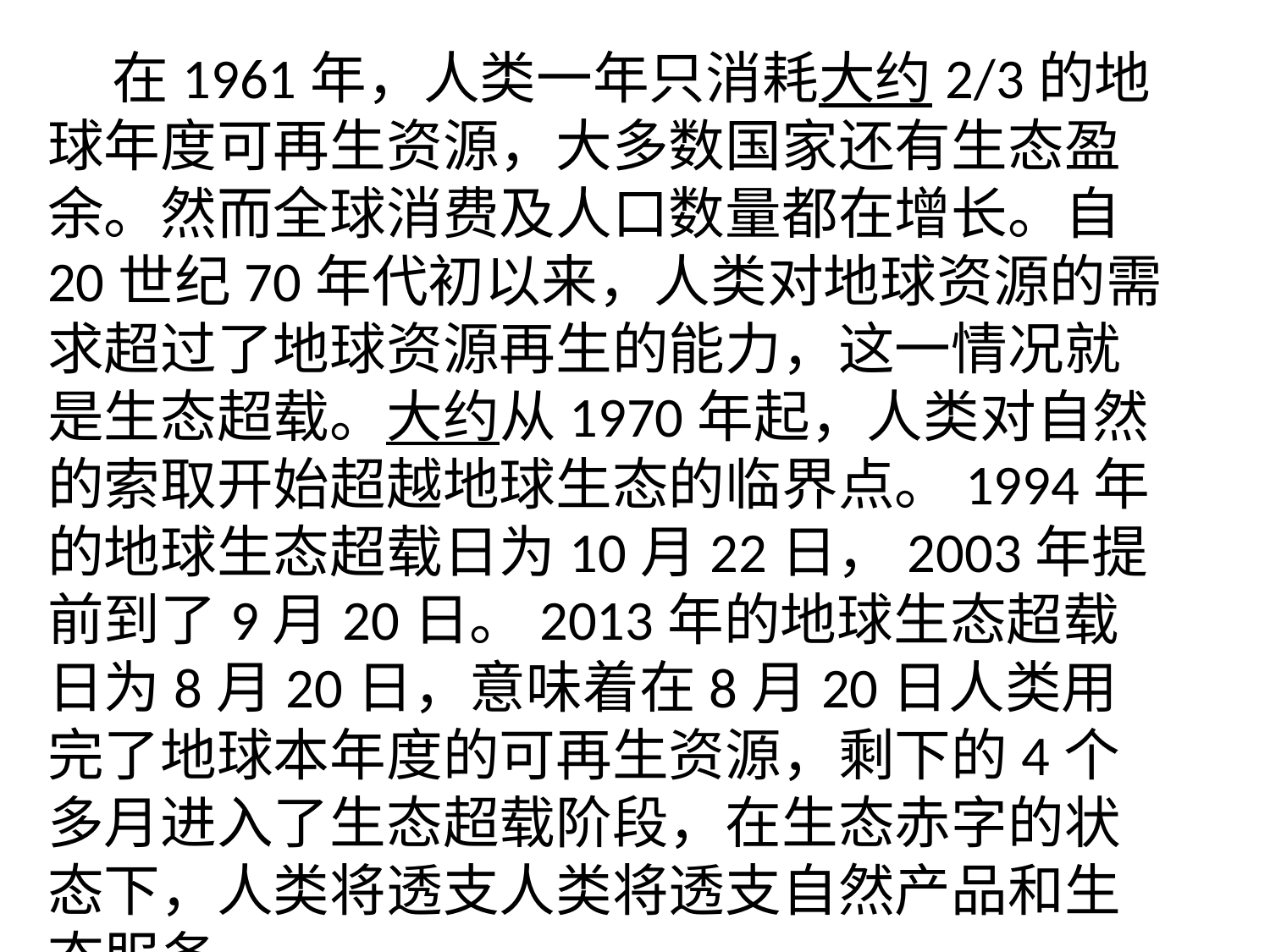

在1961年，人类一年只消耗大约2/3的地球年度可再生资源，大多数国家还有生态盈余。然而全球消费及人口数量都在增长。自20世纪70年代初以来，人类对地球资源的需求超过了地球资源再生的能力，这一情况就是生态超载。大约从1970年起，人类对自然的索取开始超越地球生态的临界点。1994年的地球生态超载日为10月22日，2003年提前到了9月20日。2013年的地球生态超载日为8月20日，意味着在8月20日人类用完了地球本年度的可再生资源，剩下的4个多月进入了生态超载阶段，在生态赤字的状态下，人类将透支人类将透支自然产品和生态服务。